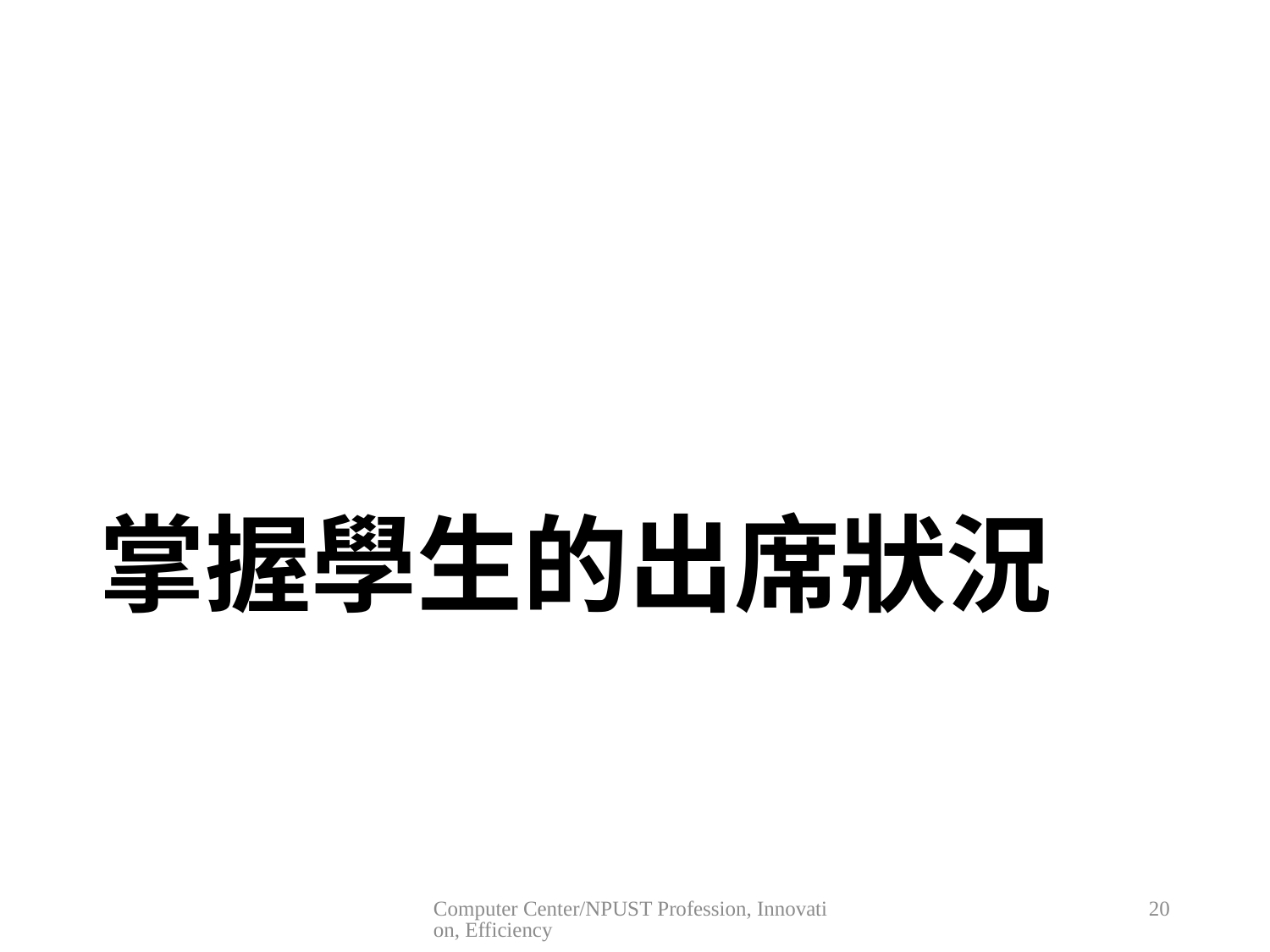

# 掌握學生的出席狀況

Computer Center/NPUST Profession, Innovation, Efficiency
20